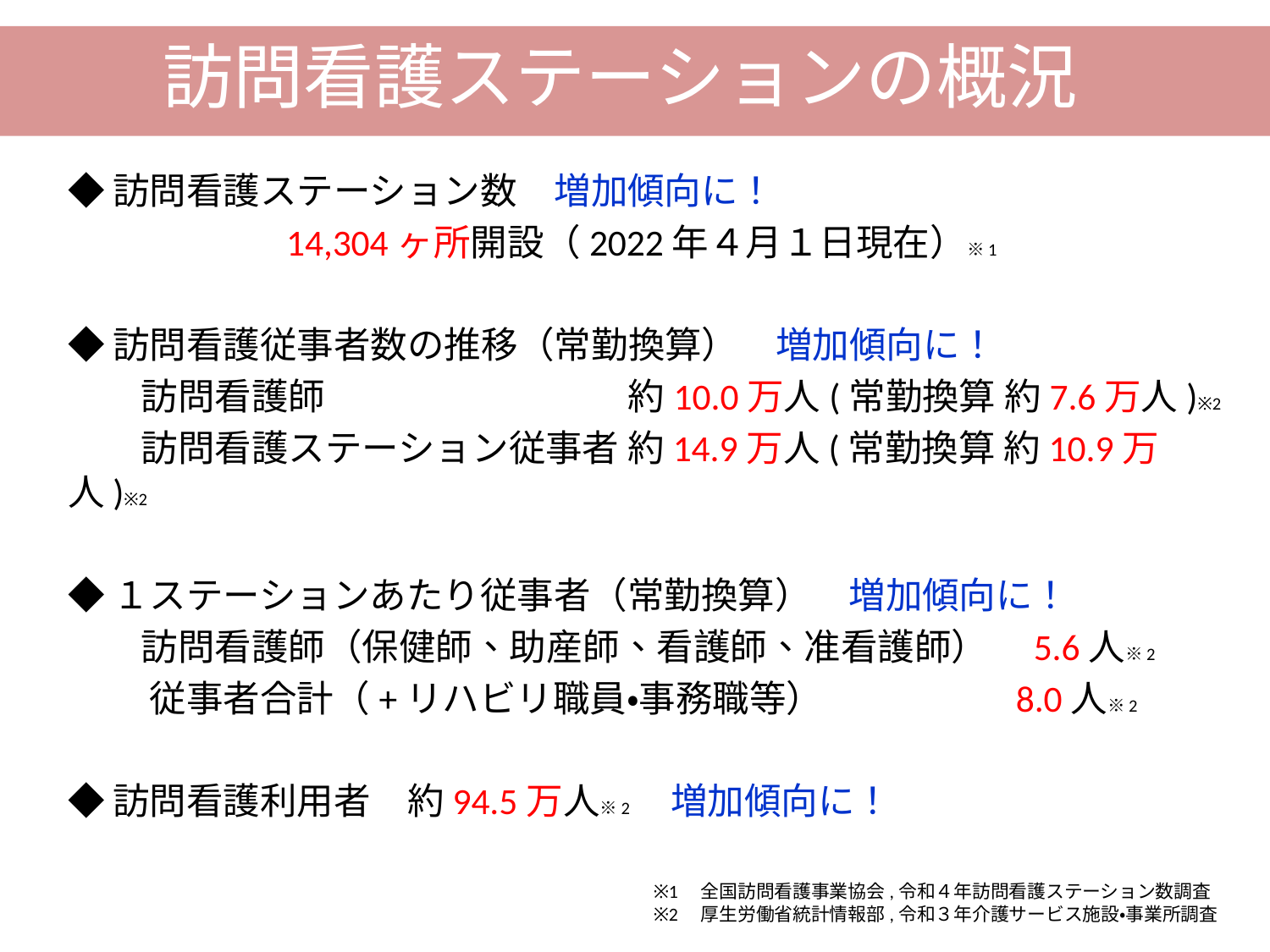

訪問看護ステーションの概況
◆訪問看護ステーション数　増加傾向に！
                    　14,304ヶ所開設（2022年４月１日現在）※1

◆訪問看護従事者数の推移（常勤換算）　増加傾向に！
　　訪問看護師　　　　　　　　 約10.0万人(常勤換算 約7.6万人)※2
　　訪問看護ステーション従事者 約14.9万人(常勤換算 約10.9万人)※2

◆１ステーションあたり従事者（常勤換算）　増加傾向に！
　　訪問看護師（保健師、助産師、看護師、准看護師）　5.6人※2
　　 従事者合計（+リハビリ職員・事務職等）　　　　　8.0人※2

◆訪問看護利用者　約94.5万人※2　増加傾向に！

※1　全国訪問看護事業協会,令和４年訪問看護ステーション数調査
※2　厚生労働省統計情報部,令和３年介護サービス施設・事業所調査